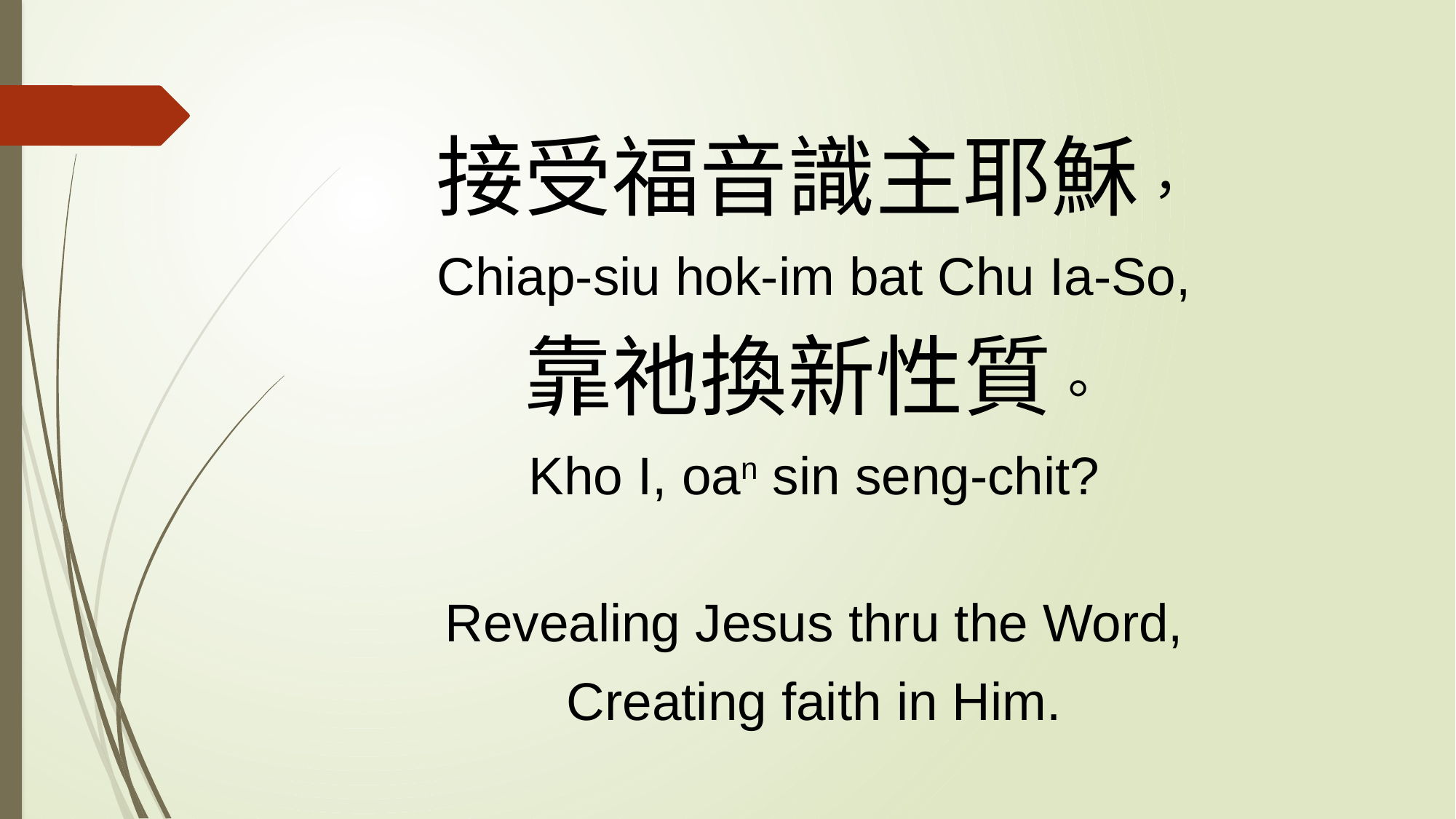

接受福音識主耶穌，
Chiap-siu hok-im bat Chu Ia-So,
靠祂換新性質。
Kho I, oan sin seng-chit?

Revealing Jesus thru the Word,
Creating faith in Him.